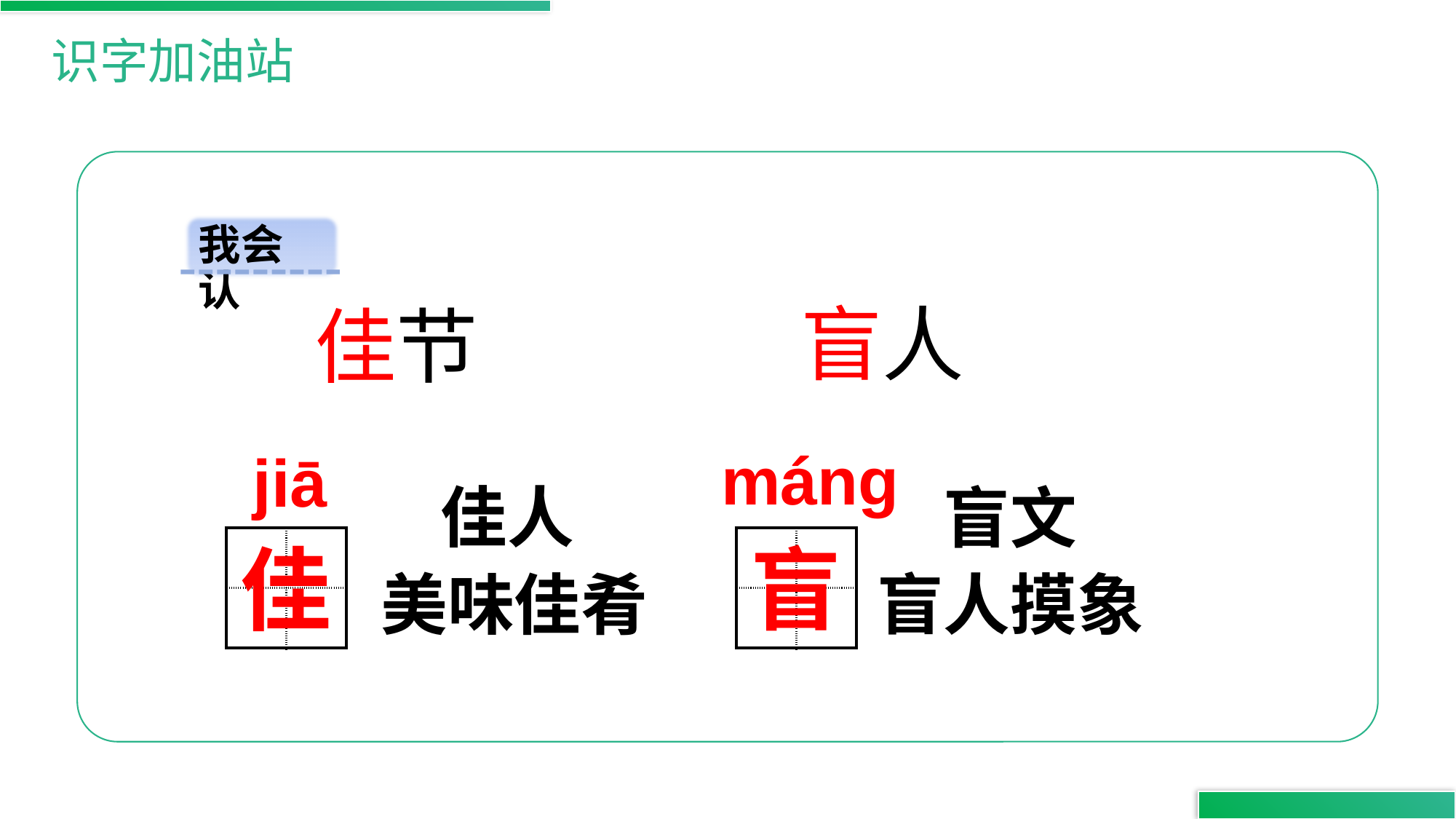

识字加油站
我会认

盲人
佳节
máng
jiā
佳人
盲文
佳
盲
|  |  |
| --- | --- |
|  |  |
|  |  |
| --- | --- |
|  |  |
盲人摸象
美味佳肴